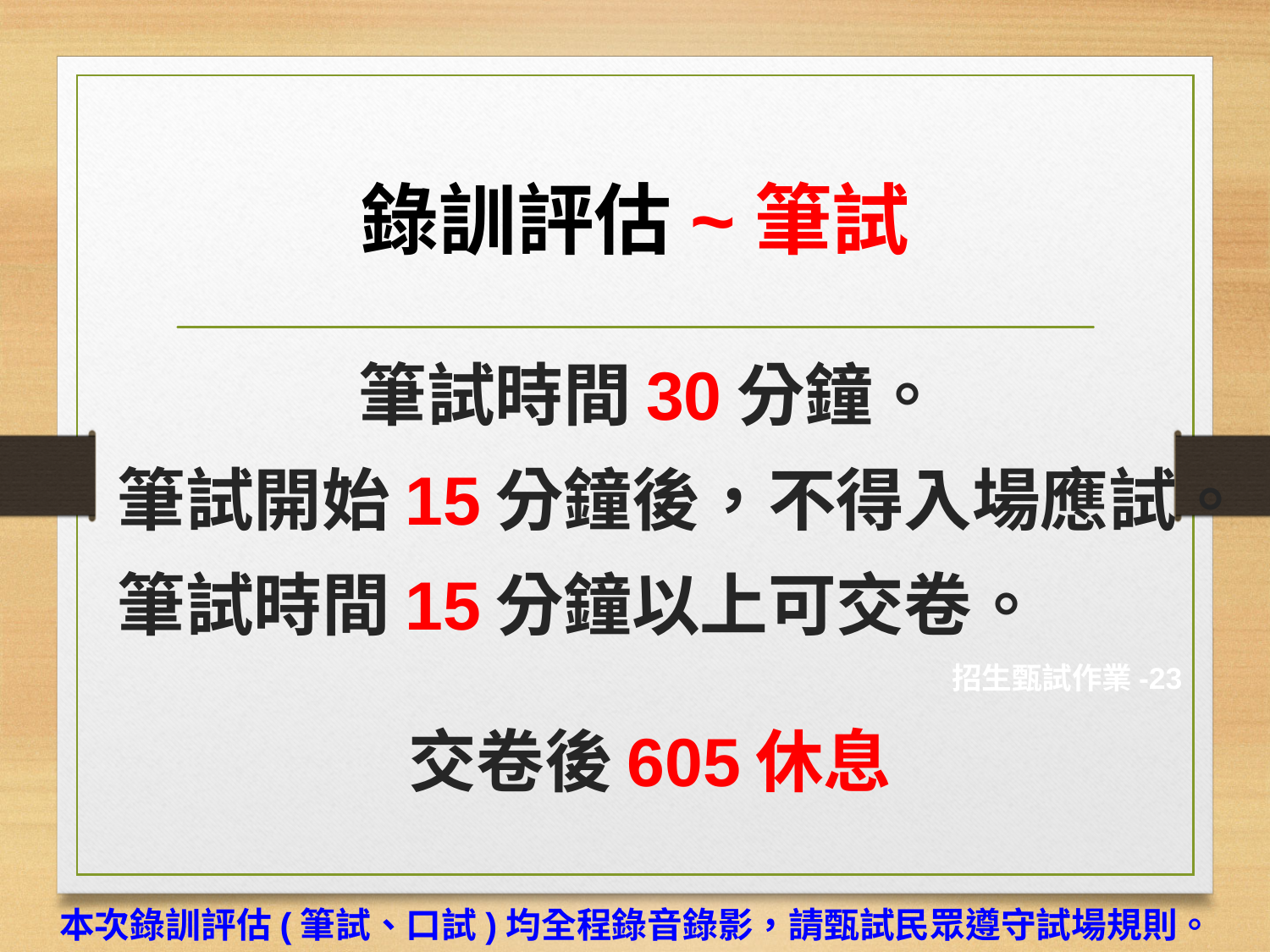

# 錄訓評估~筆試
筆試時間30分鐘。
筆試開始15分鐘後，不得入場應試。
筆試時間15分鐘以上可交卷。
招生甄試作業-23
交卷後605休息

本次錄訓評估(筆試、口試)均全程錄音錄影，請甄試民眾遵守試場規則。